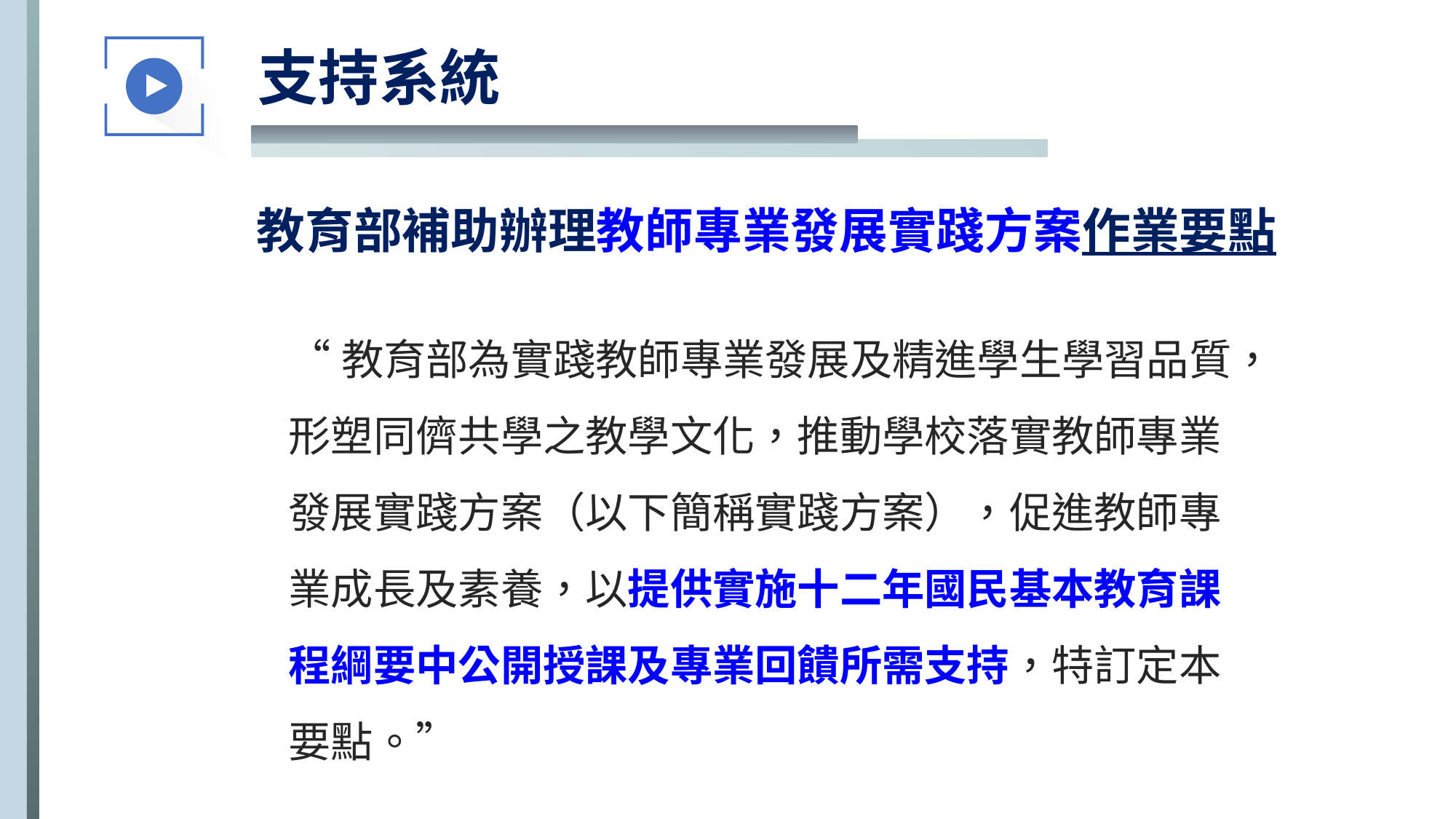

支持系統

教育部補助辦理教師專業發展實踐方案作業要點
“教育部為實踐教師專業發展及精進學生學習品質，形塑同儕共學之教學文化，推動學校落實教師專業發展實踐方案（以下簡稱實踐方案），促進教師專業成長及素養，以提供實施十二年國民基本教育課程綱要中公開授課及專業回饋所需支持，特訂定本要點。”